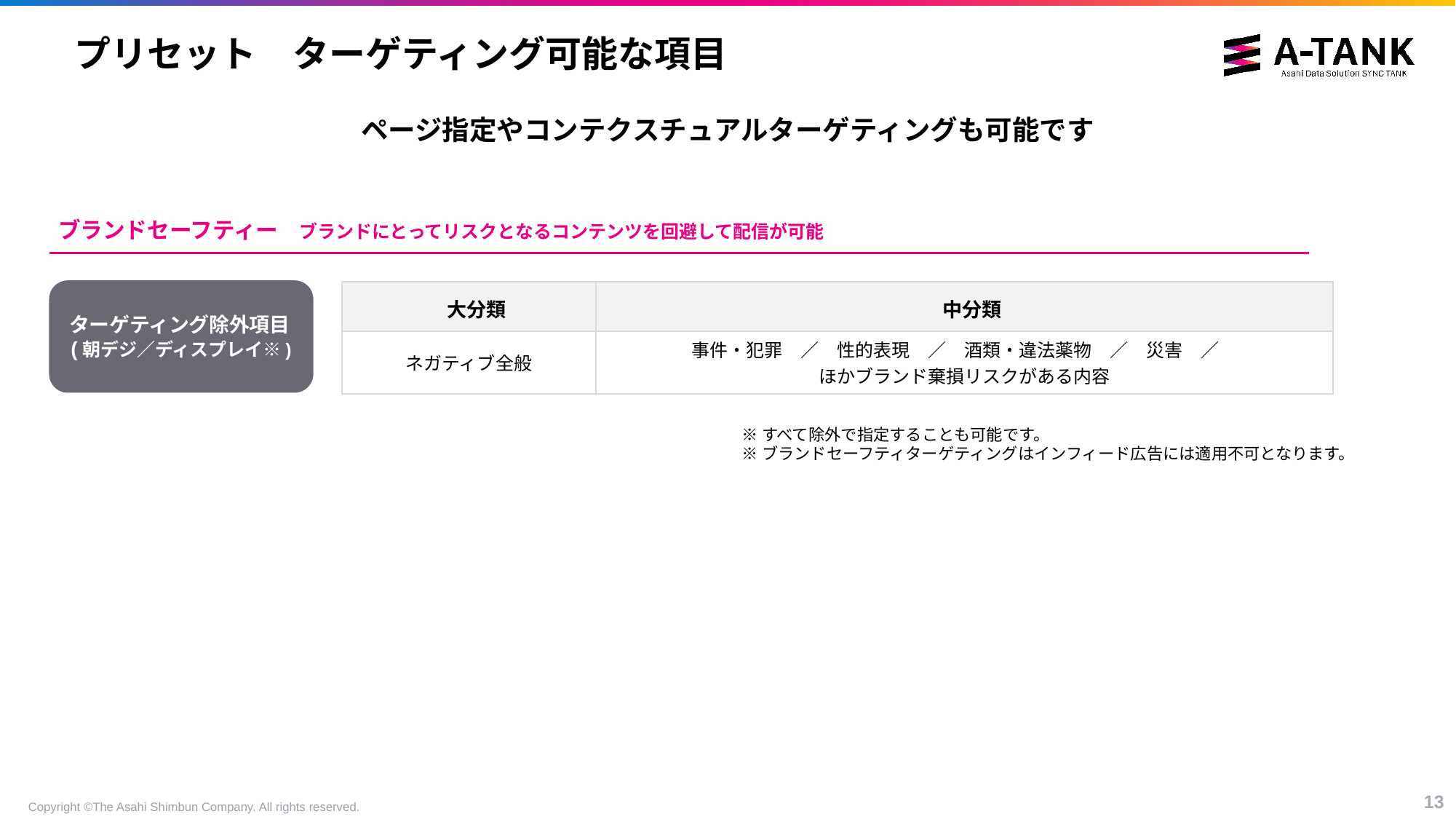

# プリセット　ターゲティング可能な項目
ページ指定やコンテクスチュアルターゲティングも可能です

ブランドセーフティー​　ブランドにとってリスクとなるコンテンツを回避して配信が可能
ターゲティング除外項目(朝デジ／ディスプレイ※)
| 大分類 | 中分類 |
| --- | --- |
| ネガティブ全般 | 事件・犯罪　／　性的表現　／　酒類・違法薬物　／　災害　／　 ほかブランド棄損リスクがある内容 |
※すべて除外で指定することも可能です。
※ブランドセーフティターゲティングはインフィード広告には適用不可となります。
13